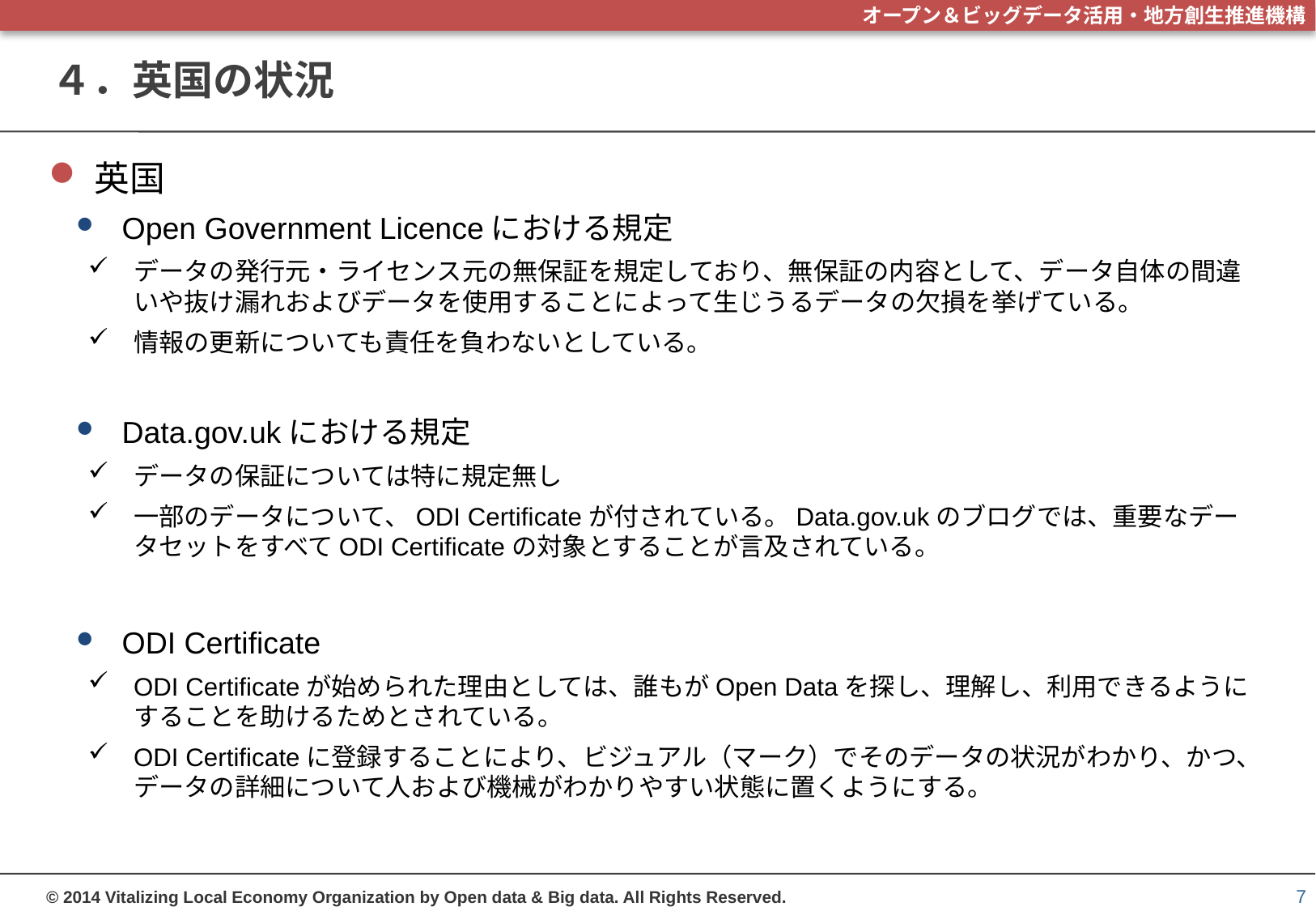

# ４．英国の状況
英国
Open Government Licenceにおける規定
データの発行元・ライセンス元の無保証を規定しており、無保証の内容として、データ自体の間違いや抜け漏れおよびデータを使用することによって生じうるデータの欠損を挙げている。
情報の更新についても責任を負わないとしている。

Data.gov.ukにおける規定
データの保証については特に規定無し
一部のデータについて、ODI Certificateが付されている。Data.gov.ukのブログでは、重要なデータセットをすべてODI Certificateの対象とすることが言及されている。

ODI Certificate
ODI Certificateが始められた理由としては、誰もがOpen Dataを探し、理解し、利用できるようにすることを助けるためとされている。
ODI Certificateに登録することにより、ビジュアル（マーク）でそのデータの状況がわかり、かつ、データの詳細について人および機械がわかりやすい状態に置くようにする。
7